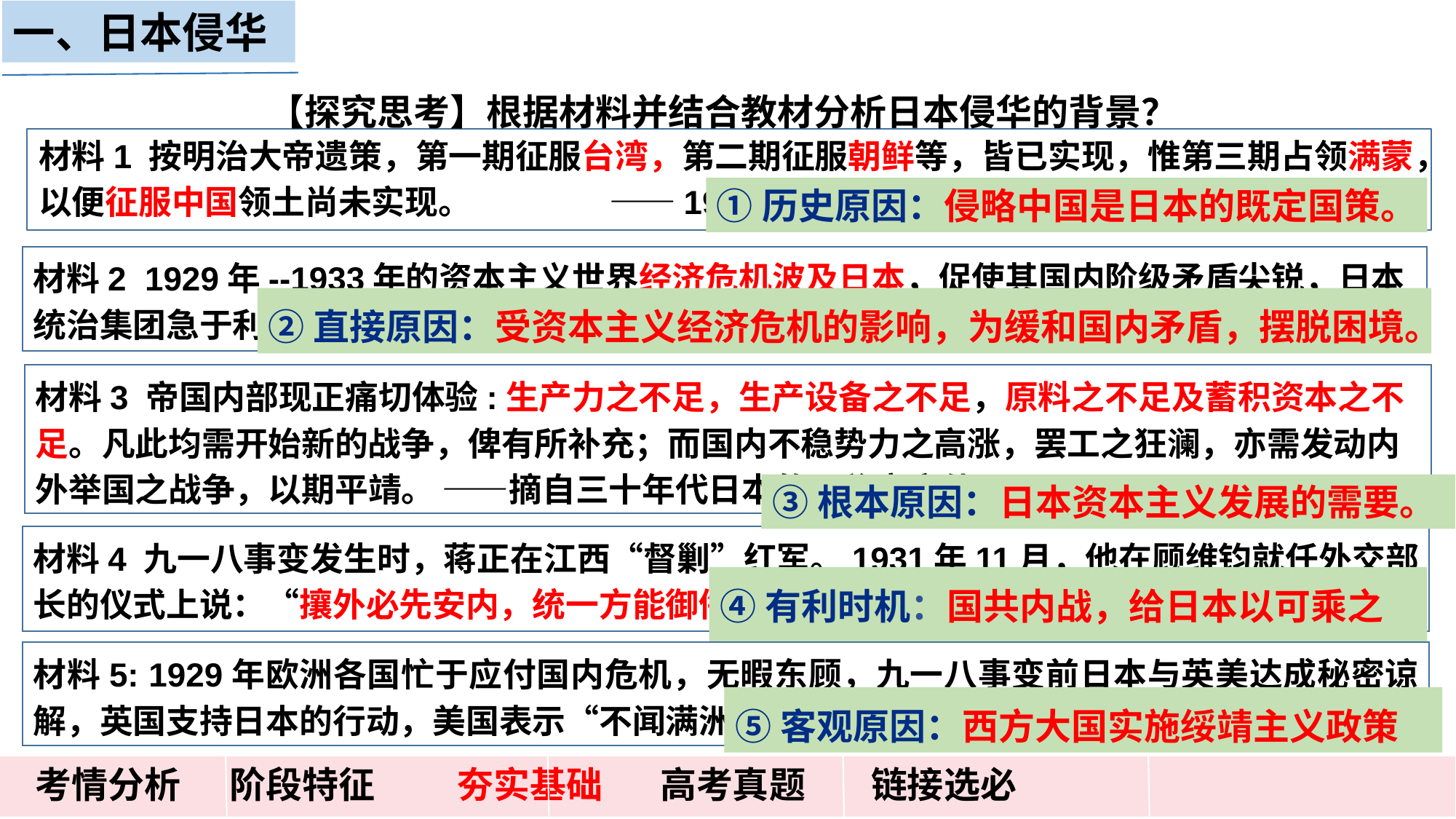

一、日本侵华
【探究思考】根据材料并结合教材分析日本侵华的背景？
材料1 按明治大帝遗策，第一期征服台湾，第二期征服朝鲜等，皆已实现，惟第三期占领满蒙，以便征服中国领土尚未实现。                  ——1927年日本首相田中义一向天皇密奏
①历史原因：侵略中国是日本的既定国策。
材料2  1929年--1933年的资本主义世界经济危机波及日本，促使其国内阶级矛盾尖锐，日本统治集团急于利用侵略中国东北的对外战争来摆脱国内的经济危机和政治危机。
②直接原因：受资本主义经济危机的影响，为缓和国内矛盾，摆脱困境。
材料3 帝国内部现正痛切体验:生产力之不足，生产设备之不足，原料之不足及蓄积资本之不足。凡此均需开始新的战争，俾有所补充；而国内不稳势力之高涨，罢工之狂澜，亦需发动内外举国之战争，以期平靖。 ——摘自三十年代日本的一秘密文件
③根本原因：日本资本主义发展的需要。
材料4 九一八事变发生时，蒋正在江西“督剿”红军。1931年11月，他在顾维钧就任外交部长的仪式上说：“攘外必先安内，统一方能御侮，未有国不统一而能取胜于外者”。
④有利时机：国共内战，给日本以可乘之机
材料5: 1929年欧洲各国忙于应付国内危机，无暇东顾，九一八事变前日本与英美达成秘密谅解，英国支持日本的行动，美国表示“不闻满洲事变”。
⑤客观原因：西方大国实施绥靖主义政策
  考情分析      阶段特征          夯实基础       高考真题        链接选必